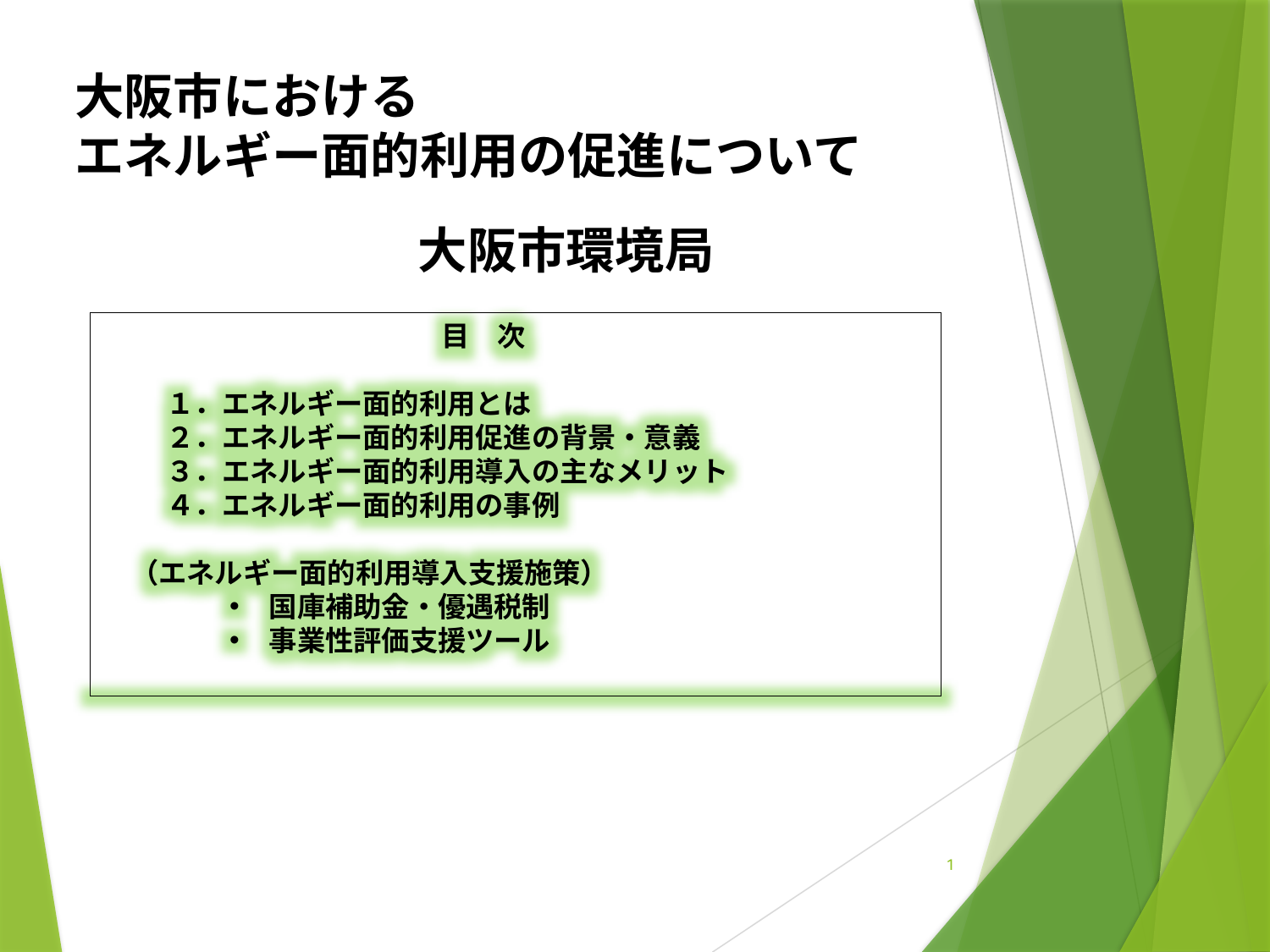

大阪市における
エネルギー面的利用の促進について
大阪市環境局
　　　　　　　　　　　　　　　　目　次

１．エネルギー面的利用とは
２．エネルギー面的利用促進の背景・意義
３．エネルギー面的利用導入の主なメリット
４．エネルギー面的利用の事例

　（エネルギー面的利用導入支援施策）
国庫補助金・優遇税制
事業性評価支援ツール

1